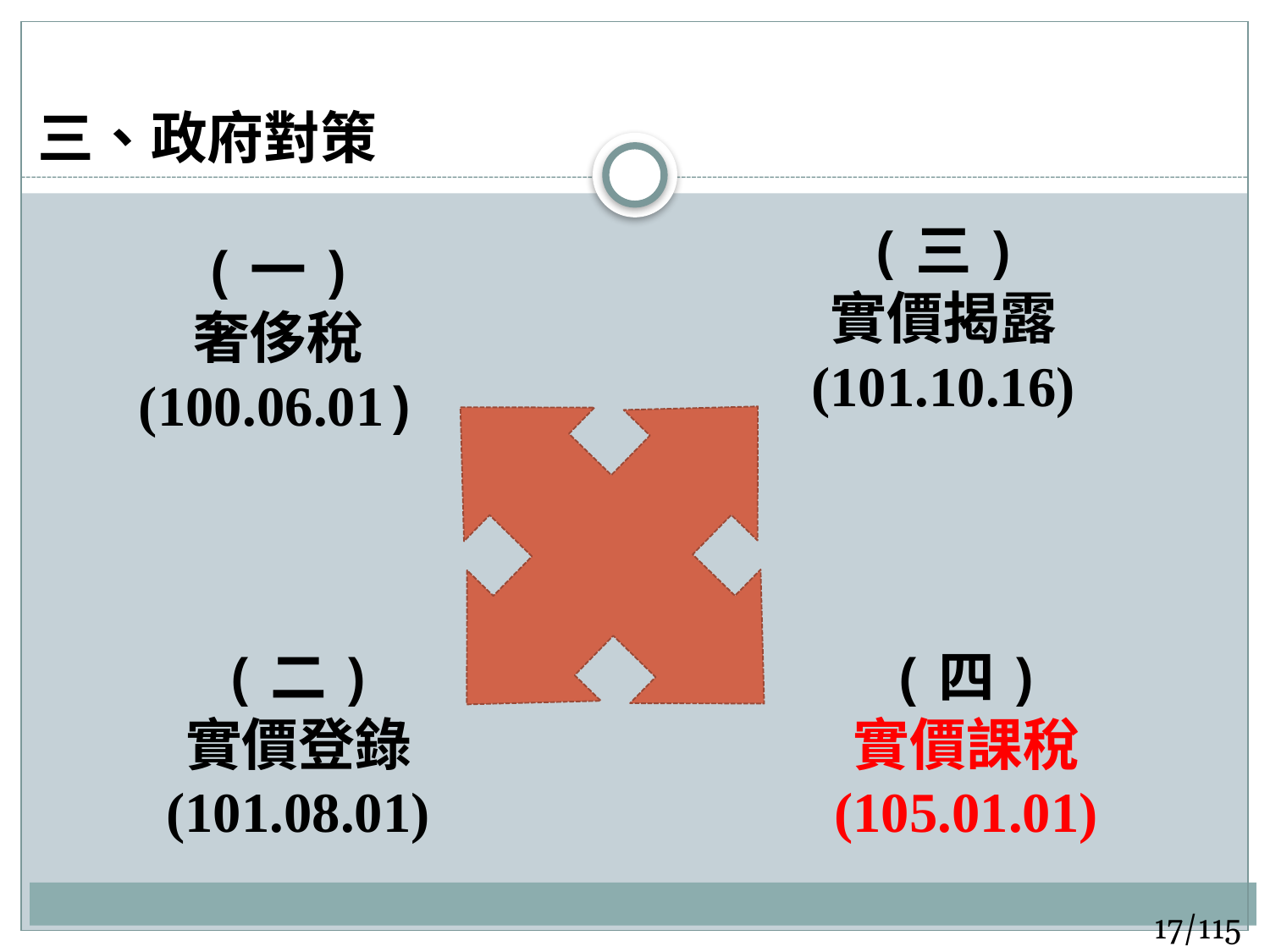

# 三、政府對策

(三)
實價揭露
(101.10.16)
(一)
奢侈稅
(100.06.01)

(二)
實價登錄
(101.08.01)
(四)
實價課稅
(105.01.01)